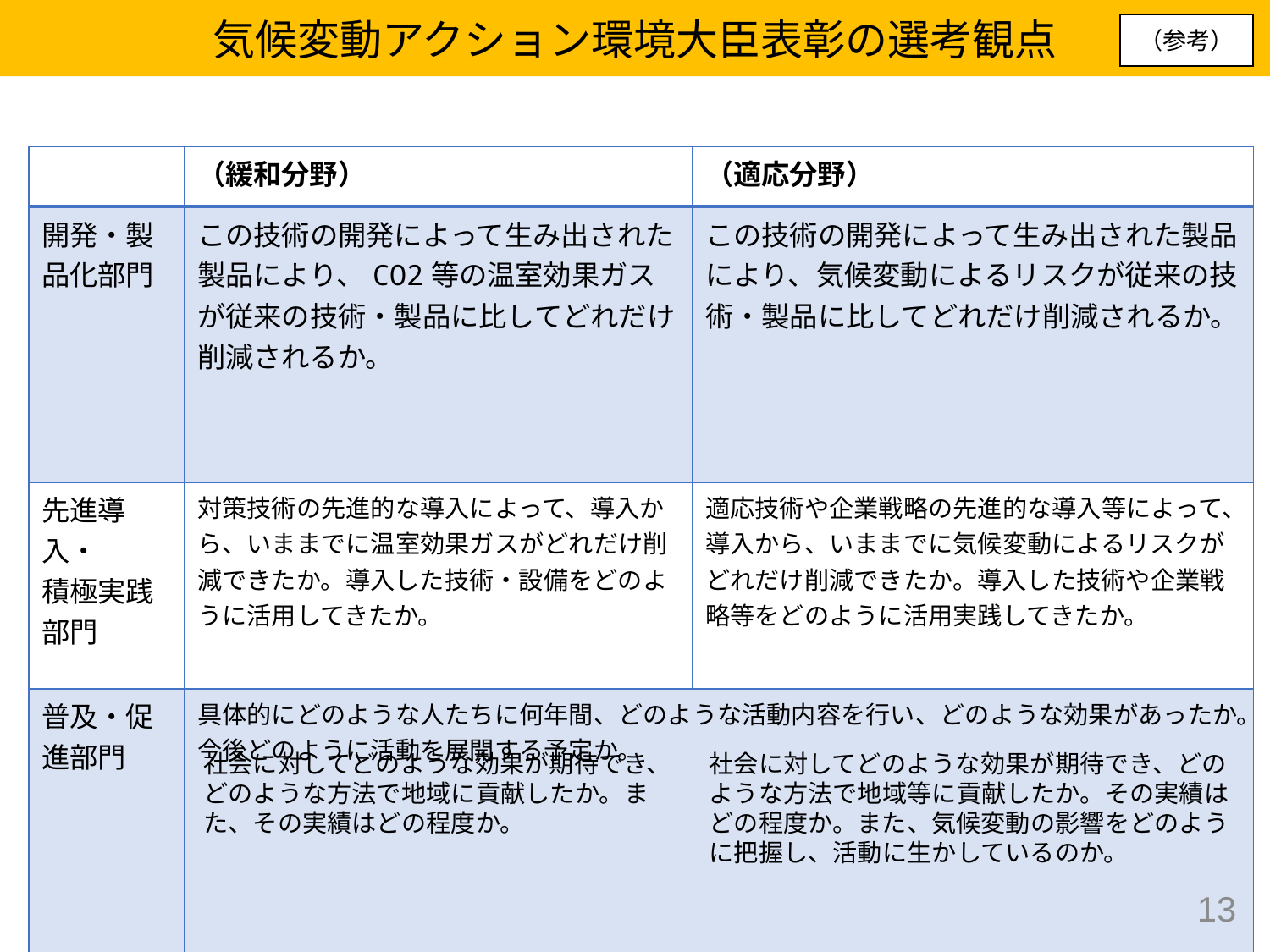

気候変動アクション環境大臣表彰の選考観点
（参考）
|  | （緩和分野） | （適応分野） |
| --- | --- | --- |
| 開発・製品化部門 | この技術の開発によって生み出された製品により、CO2等の温室効果ガスが従来の技術・製品に比してどれだけ削減されるか。 | この技術の開発によって生み出された製品により、気候変動によるリスクが従来の技術・製品に比してどれだけ削減されるか。 |
| 先進導入・ 積極実践部門 | 対策技術の先進的な導入によって、導入から、いままでに温室効果ガスがどれだけ削減できたか。導入した技術・設備をどのように活用してきたか。 | 適応技術や企業戦略の先進的な導入等によって、導入から、いままでに気候変動によるリスクがどれだけ削減できたか。導入した技術や企業戦略等をどのように活用実践してきたか。 |
| 普及・促進部門 | 具体的にどのような人たちに何年間、どのような活動内容を行い、どのような効果があったか。今後どのように活動を展開する予定か。 |  |
社会に対してどのような効果が期待でき、どのような方法で地域に貢献したか。また、その実績はどの程度か。
社会に対してどのような効果が期待でき、どのような方法で地域等に貢献したか。その実績はどの程度か。また、気候変動の影響をどのように把握し、活動に生かしているのか。
13